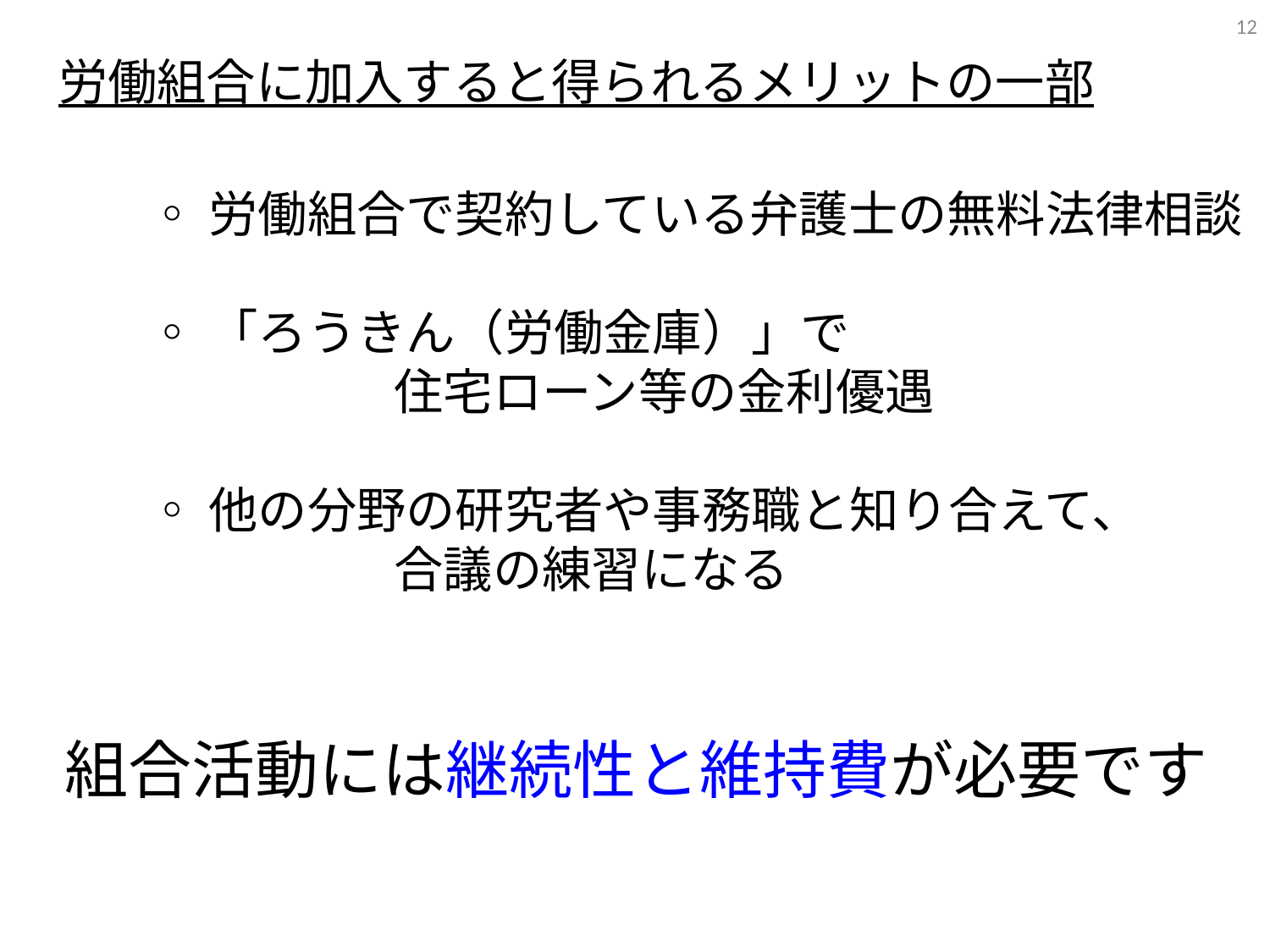

12
労働組合に加入すると得られるメリットの一部

◦労働組合で契約している弁護士の無料法律相談

◦「ろうきん（労働金庫）」で
　　　　　住宅ローン等の金利優遇

◦他の分野の研究者や事務職と知り合えて、
　　　　　合議の練習になる
組合活動には継続性と維持費が必要です